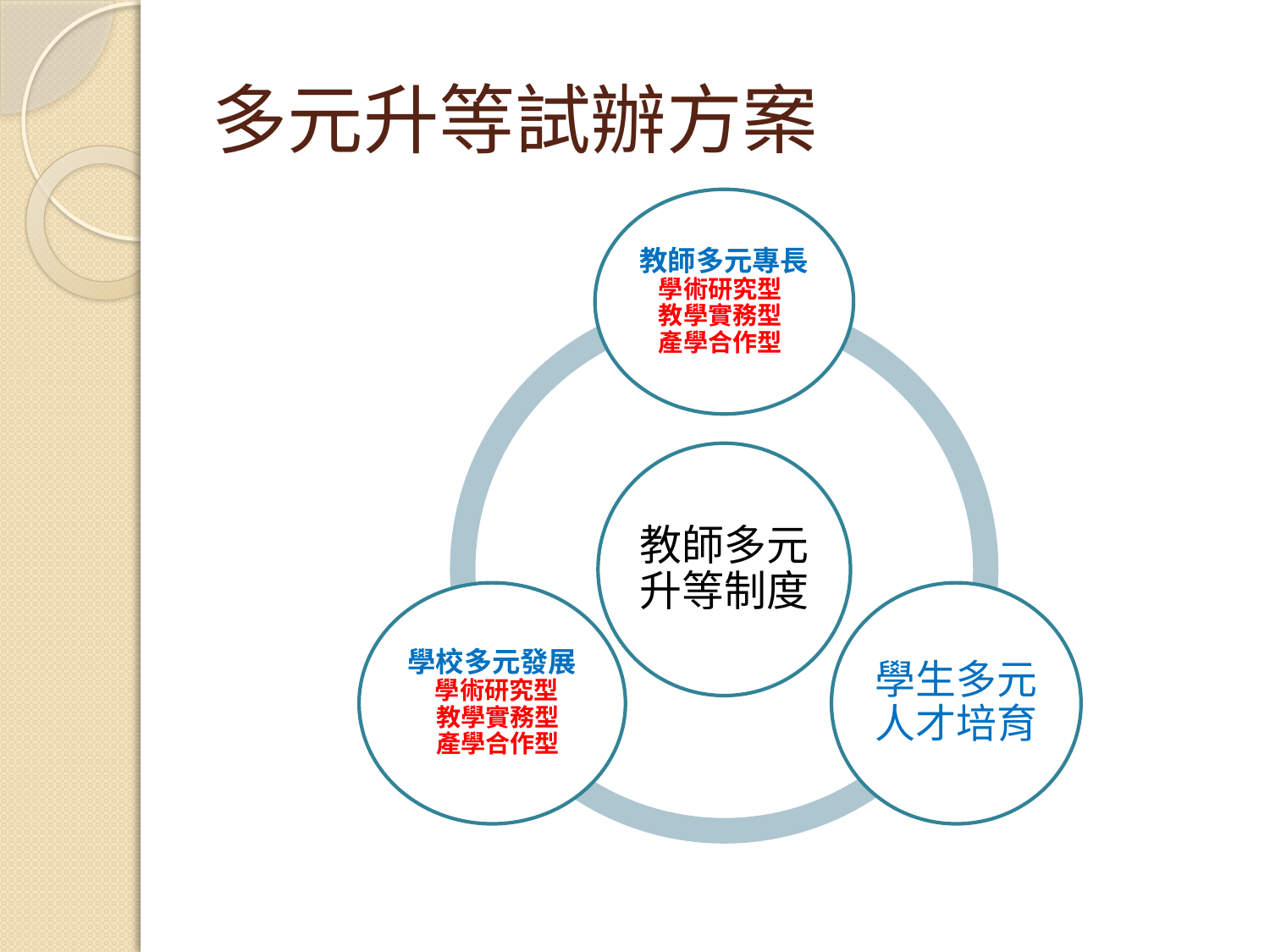

# 多元升等試辦方案
教師多元升等制度
教師多元專長
   學術研究型
   教學實務型
   產學合作型
學生多元人才培育
學校多元發展
 學術研究型
 教學實務型
 產學合作型